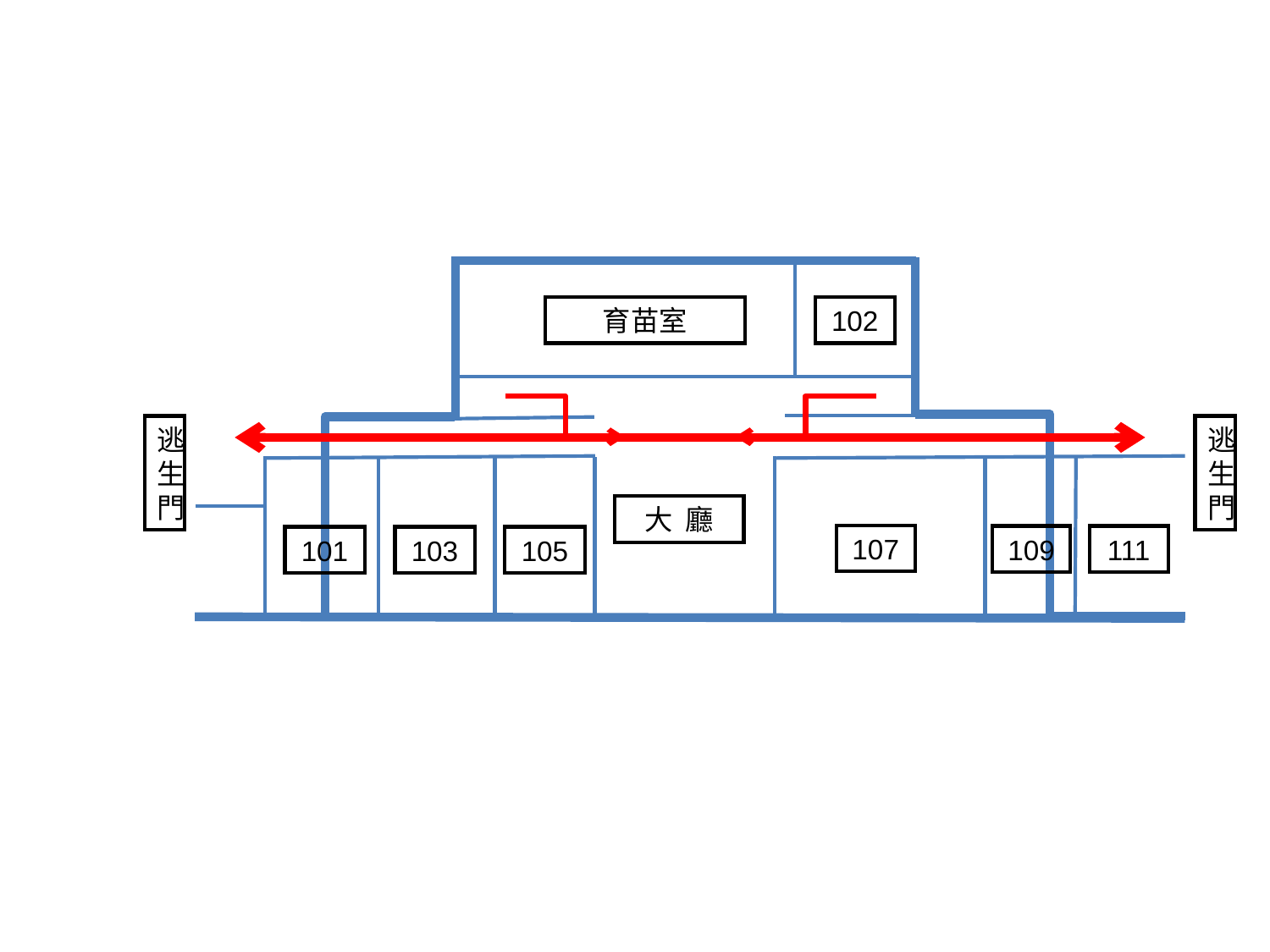

育苗室
102
107
111
101
103
105
逃生門
逃生門
大  廳
109